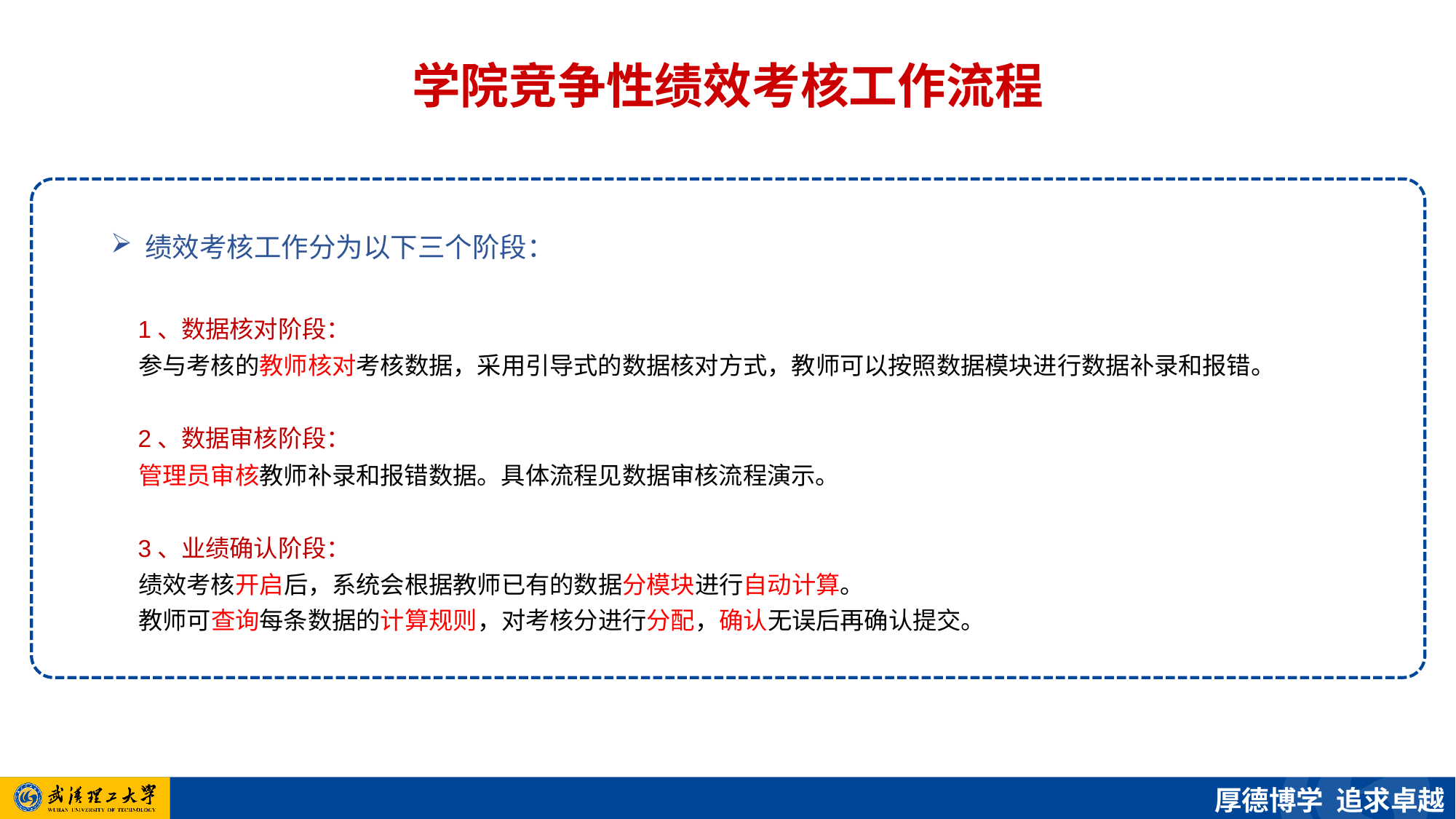

学院竞争性绩效考核工作流程

绩效考核工作分为以下三个阶段：

    1、数据核对阶段：
    参与考核的教师核对考核数据，采用引导式的数据核对方式，教师可以按照数据模块进行数据补录和报错。

    2、数据审核阶段：
    管理员审核教师补录和报错数据。具体流程见数据审核流程演示。

    3、业绩确认阶段：
    绩效考核开启后，系统会根据教师已有的数据分模块进行自动计算。
    教师可查询每条数据的计算规则，对考核分进行分配，确认无误后再确认提交。